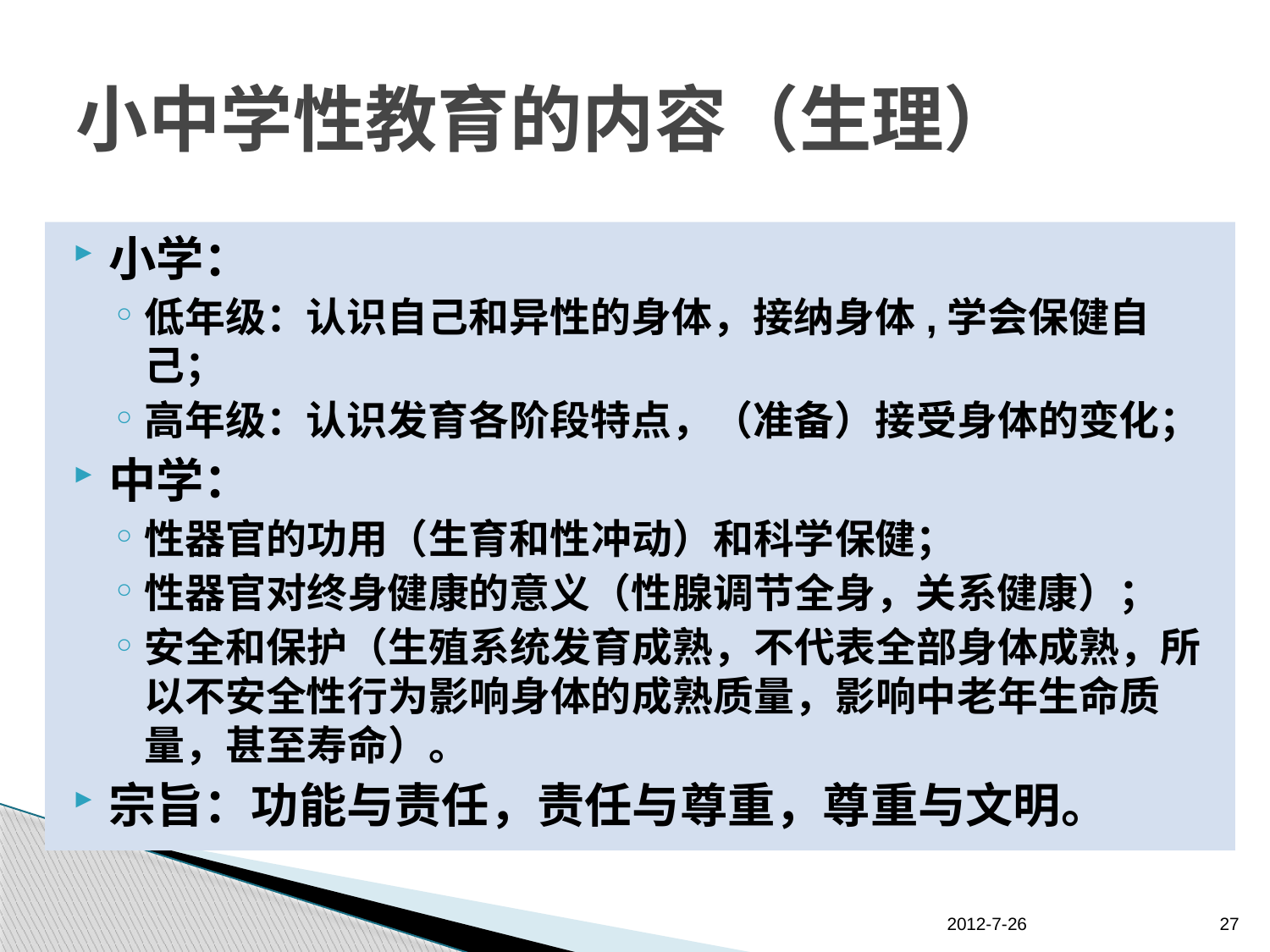

# 小中学性教育的内容（生理）
小学：
低年级：认识自己和异性的身体，接纳身体,学会保健自己；
高年级：认识发育各阶段特点，（准备）接受身体的变化；
中学：
性器官的功用（生育和性冲动）和科学保健；
性器官对终身健康的意义（性腺调节全身，关系健康）；
安全和保护（生殖系统发育成熟，不代表全部身体成熟，所以不安全性行为影响身体的成熟质量，影响中老年生命质量，甚至寿命）。
宗旨：功能与责任，责任与尊重，尊重与文明。

2012-7-26
27